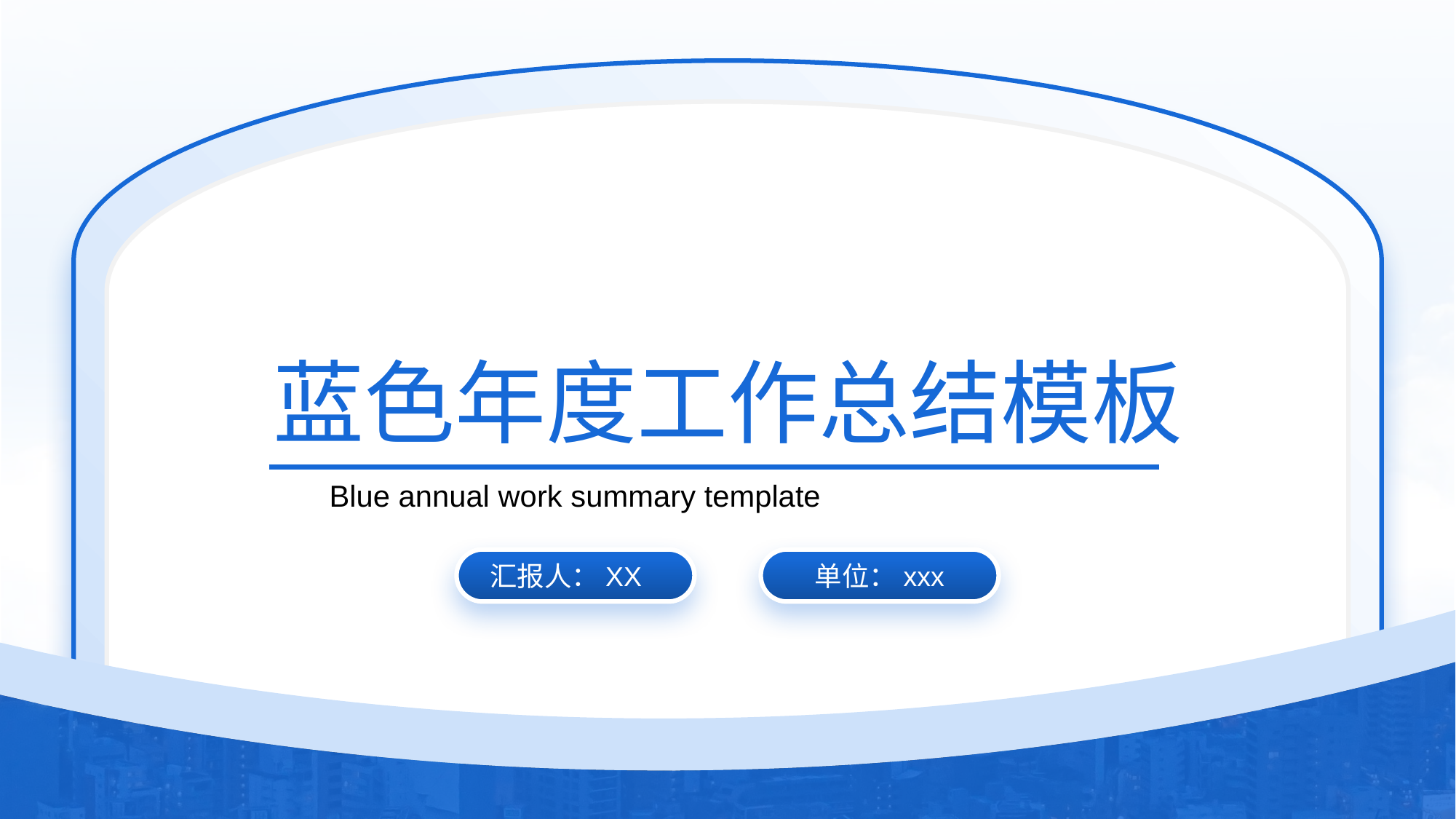

蓝色年度工作总结模板

Blue annual work summary template

汇报人：XX

单位：xxx